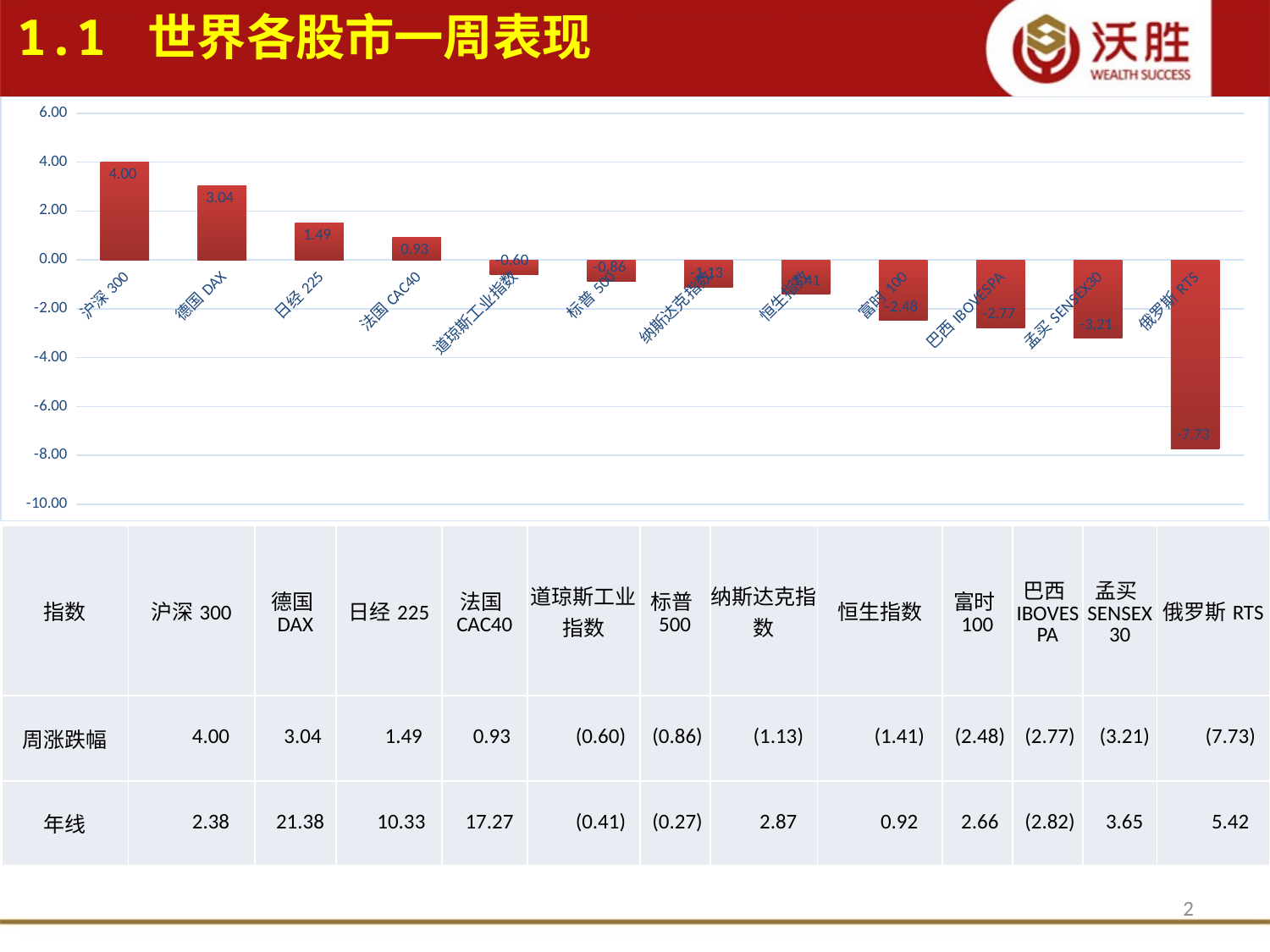

1.1 世界各股市一周表现

### Chart

| Category |  |
|---|---|
| 沪深300 | 3.9998909999999994 |
| 德国DAX | 3.0355889999999994 |
| 日经225 | 1.4930679999999998 |
| 法国CAC40 | 0.9288229999999998 |
| 道琼斯工业指数 | -0.6018440000000002 |
| 标普500 | -0.862277 |
| 纳斯达克指数 | -1.1285939999999999 |
| 恒生指数 | -1.4103209999999997 |
| 富时100 | -2.4772129999999994 |
| 巴西IBOVESPA | -2.7718029999999994 |
| 孟买SENSEX30 | -3.2111499999999995 |
| 俄罗斯RTS | -7.734794 |
| 指数 | 沪深300 | 德国DAX | 日经225 | 法国CAC40 | 道琼斯工业指数 | 标普500 | 纳斯达克指数 | 恒生指数 | 富时100 | 巴西IBOVESPA | 孟买SENSEX30 | 俄罗斯RTS |
| --- | --- | --- | --- | --- | --- | --- | --- | --- | --- | --- | --- | --- |
| 周涨跌幅 | 4.00 | 3.04 | 1.49 | 0.93 | (0.60) | (0.86) | (1.13) | (1.41) | (2.48) | (2.77) | (3.21) | (7.73) |
| 年线 | 2.38 | 21.38 | 10.33 | 17.27 | (0.41) | (0.27) | 2.87 | 0.92 | 2.66 | (2.82) | 3.65 | 5.42 |
2